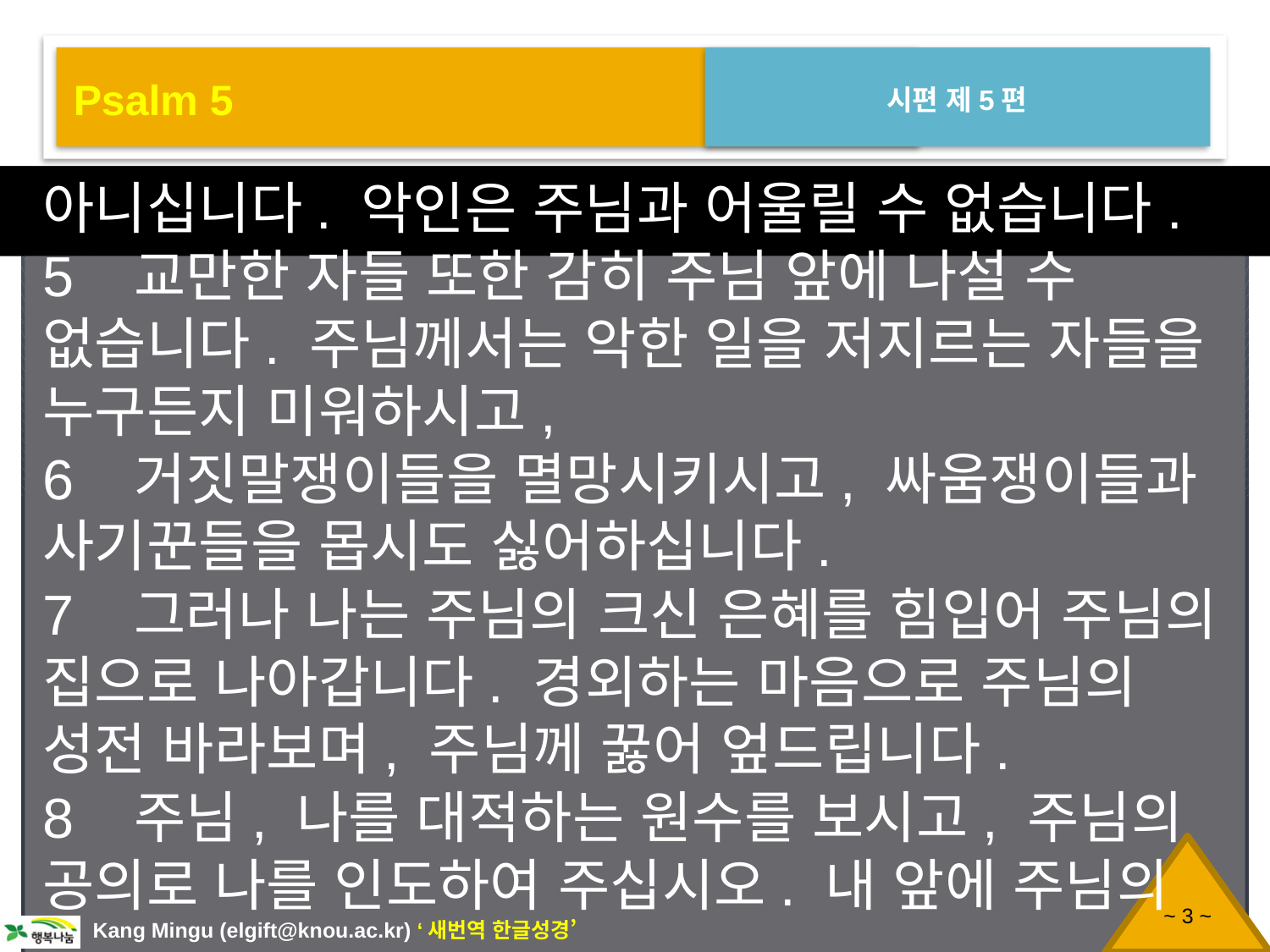

Psalm 5
시편 제5편
아니십니다. 악인은 주님과 어울릴 수 없습니다.
5   교만한 자들 또한 감히 주님 앞에 나설 수 없습니다. 주님께서는 악한 일을 저지르는 자들을 누구든지 미워하시고,
6   거짓말쟁이들을 멸망시키시고, 싸움쟁이들과 사기꾼들을 몹시도 싫어하십니다.
7   그러나 나는 주님의 크신 은혜를 힘입어 주님의 집으로 나아갑니다. 경외하는 마음으로 주님의 성전 바라보며, 주님께 꿇어 엎드립니다.
8   주님, 나를 대적하는 원수를 보시고, 주님의 공의로 나를 인도하여 주십시오. 내 앞에 주님의